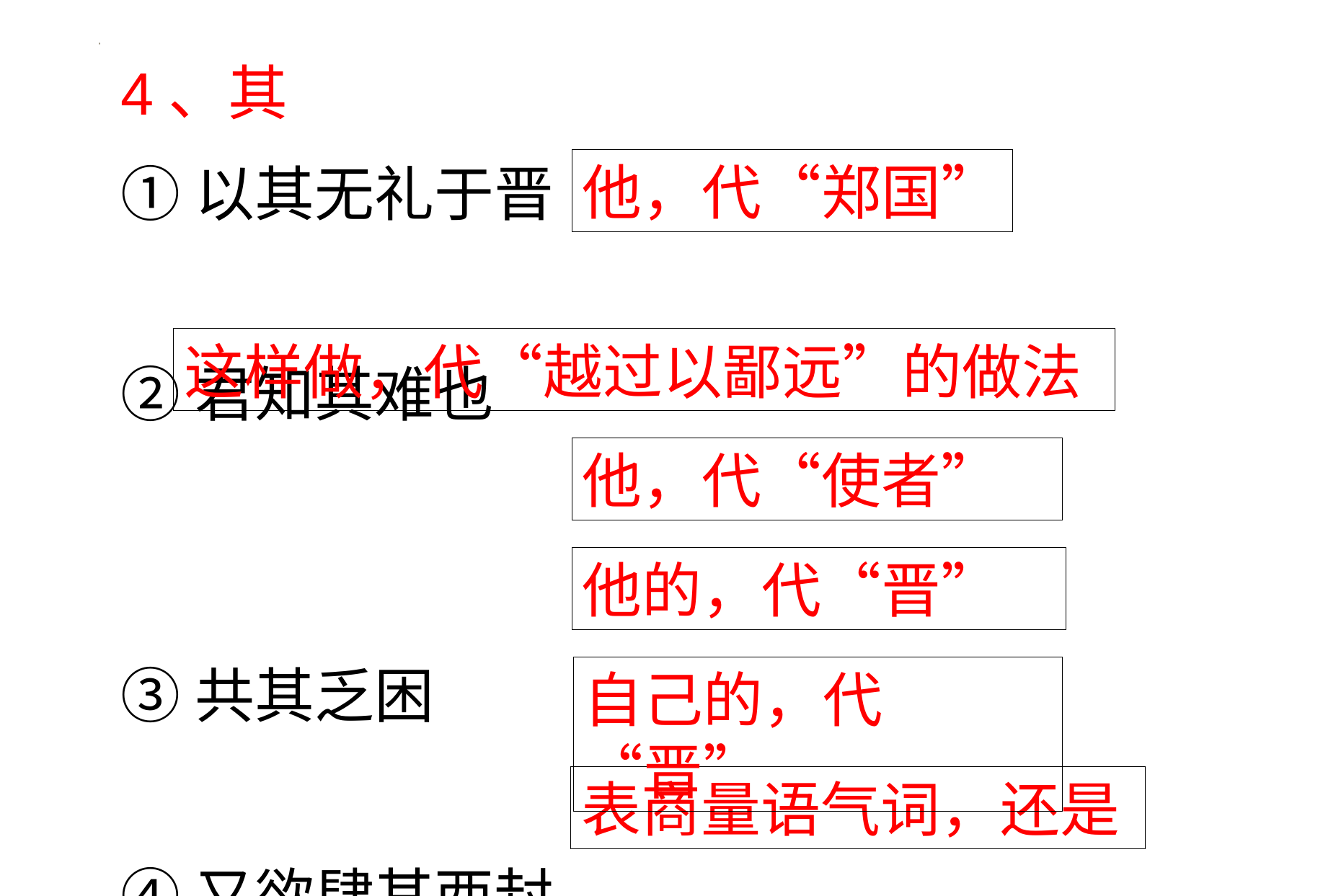

4、其
①以其无礼于晋
②君知其难也

③共其乏困
④又欲肆其西封
⑤失其所与
⑥吾其还也
他，代“郑国”
这样做，代“越过以鄙远”的做法
他，代“使者”
他的，代“晋”
自己的，代“晋”
表商量语气词，还是